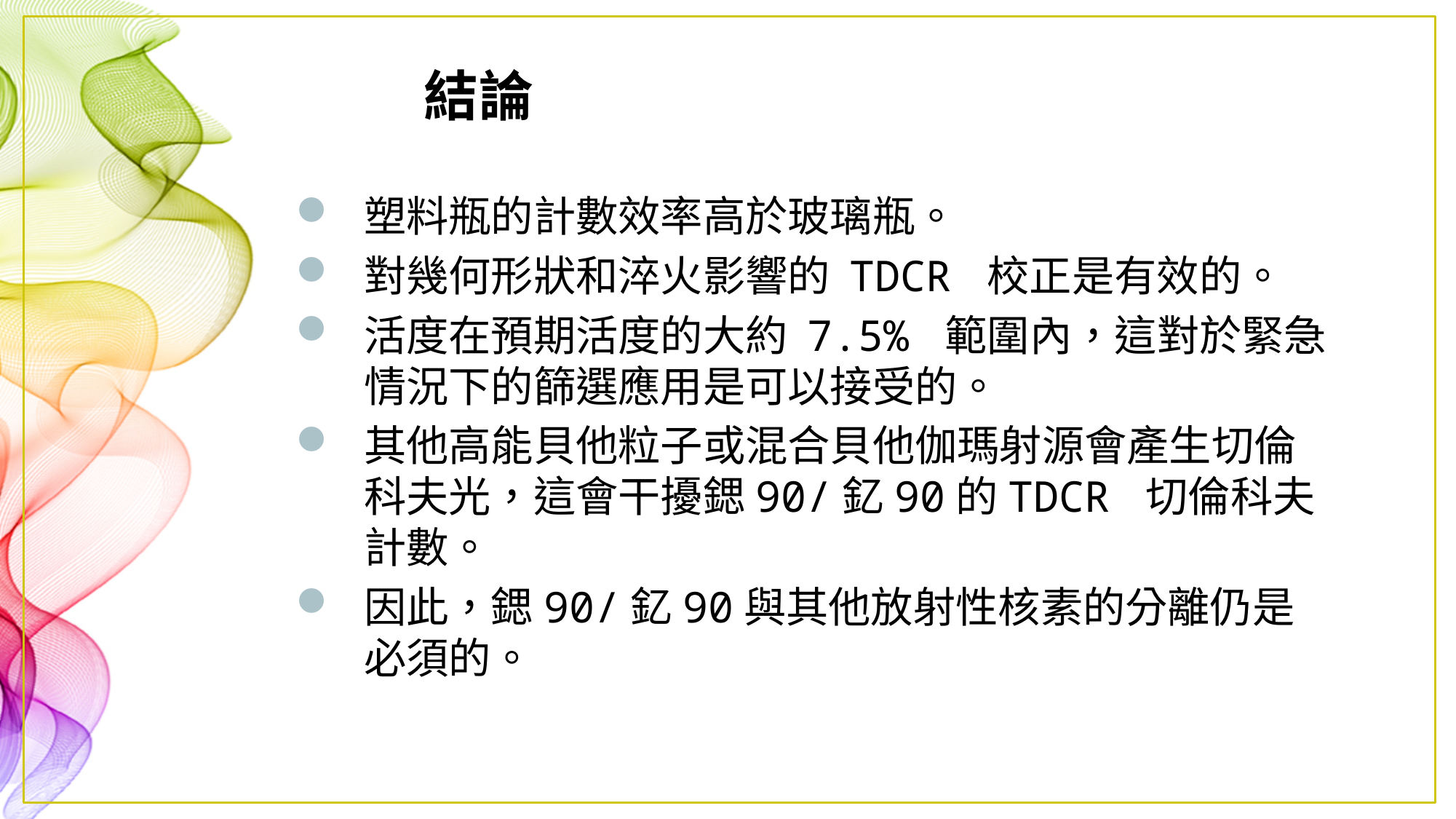

# 結論
塑料瓶的計數效率高於玻璃瓶。
對幾何形狀和淬火影響的 TDCR 校正是有效的。
活度在預期活度的大約 7.5% 範圍內，這對於緊急情況下的篩選應用是可以接受的。
其他高能貝他粒子或混合貝他伽瑪射源會產生切倫科夫光，這會干擾鍶90/釔90的TDCR 切倫科夫計數。
因此，鍶90/釔90與其他放射性核素的分離仍是必須的。